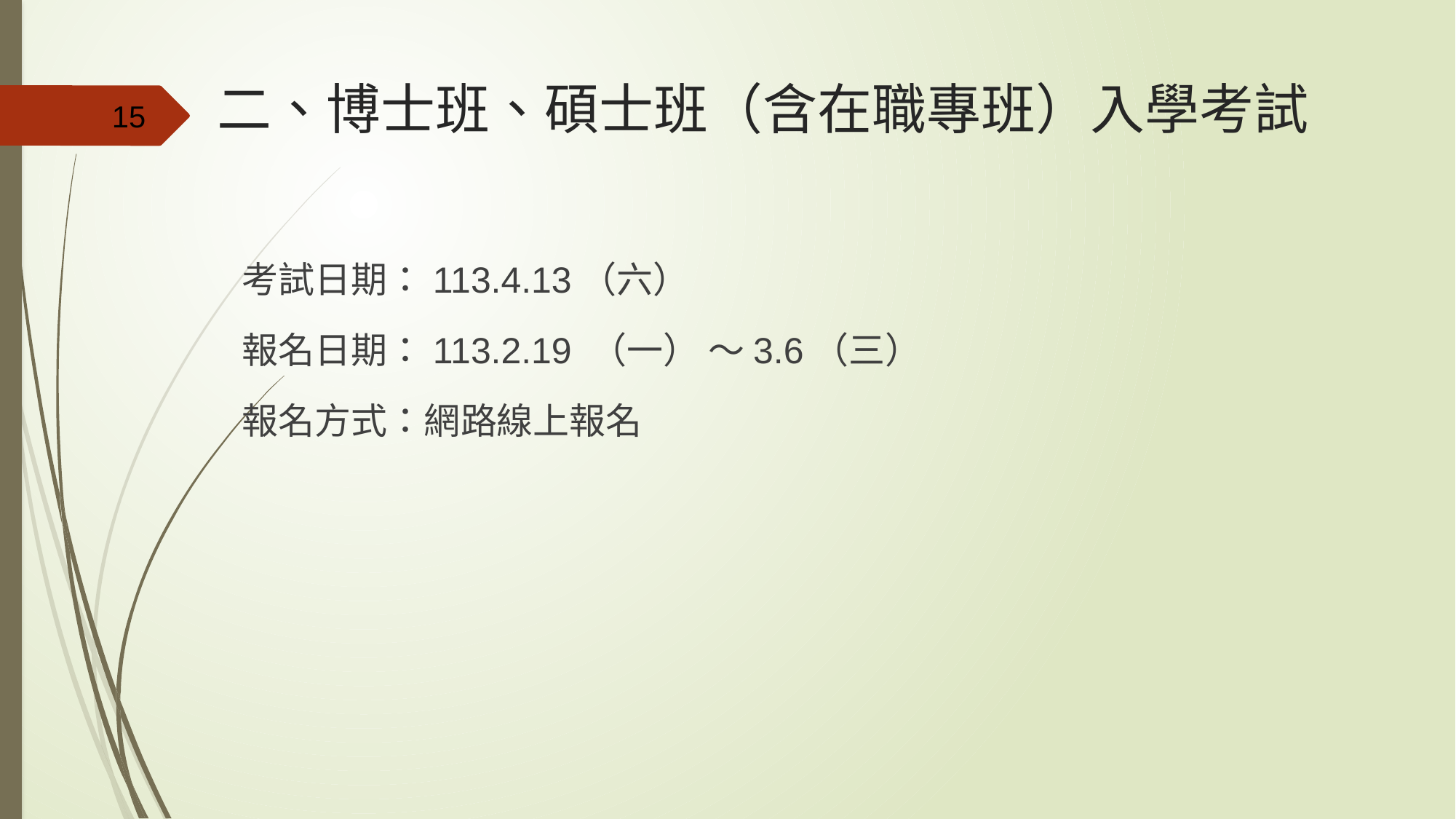

# 二、博士班、碩士班（含在職專班）入學考試
15
考試日期：113.4.13（六）
報名日期：113.2.19 （一） ～3.6（三）
報名方式：網路線上報名